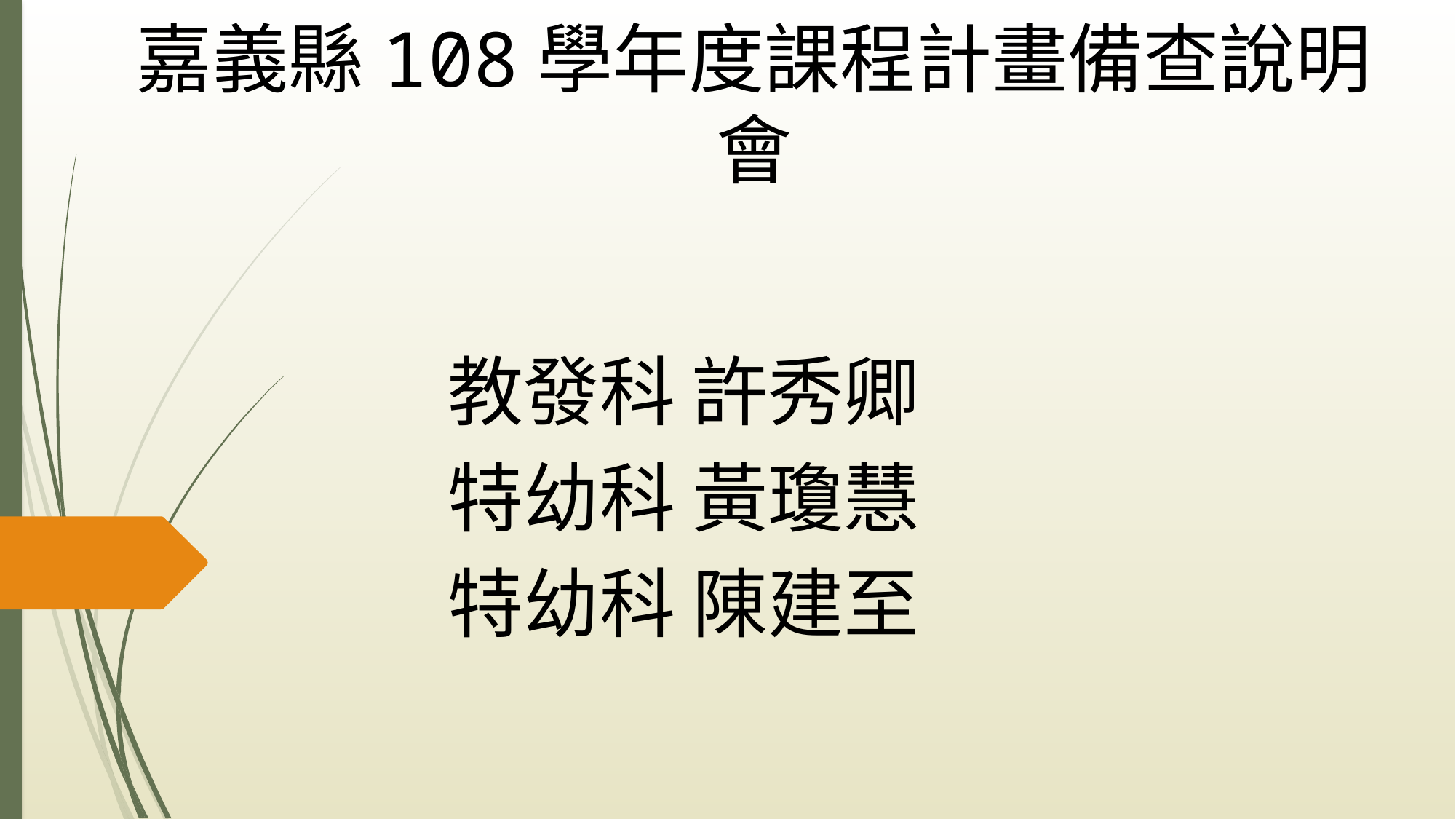

# 嘉義縣108學年度課程計畫備查說明會
教發科 許秀卿
特幼科 黃瓊慧
特幼科 陳建至